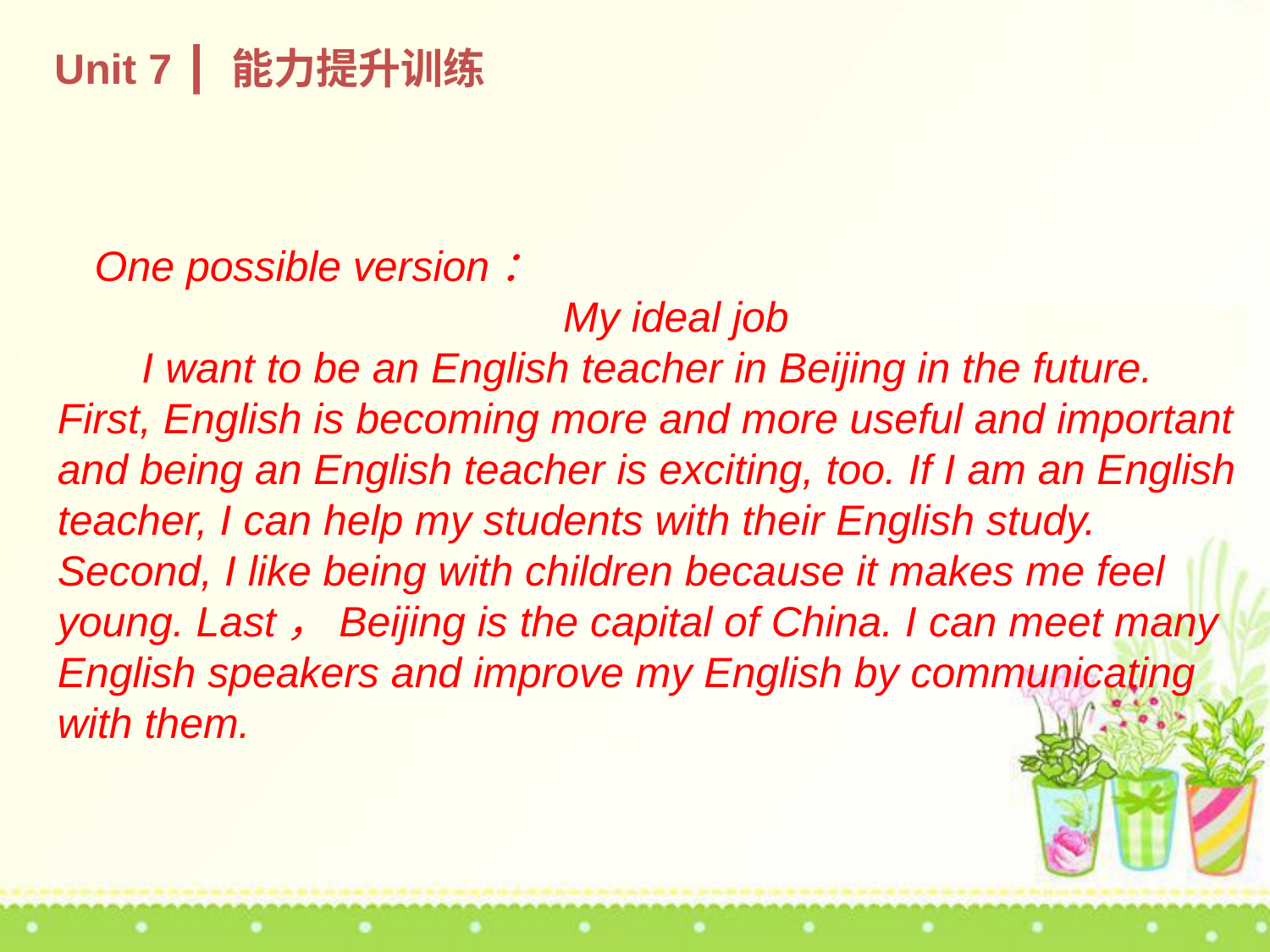

Unit 7 ┃ 能力提升训练
One possible version：
My ideal job
    I want to be an English teacher in Beijing in the future. First, English is becoming more and more useful and important and being an English teacher is exciting, too. If I am an English teacher, I can help my students with their English study. Second, I like being with children because it makes me feel young. Last，Beijing is the capital of China. I can meet many English speakers and improve my English by communicating with them.